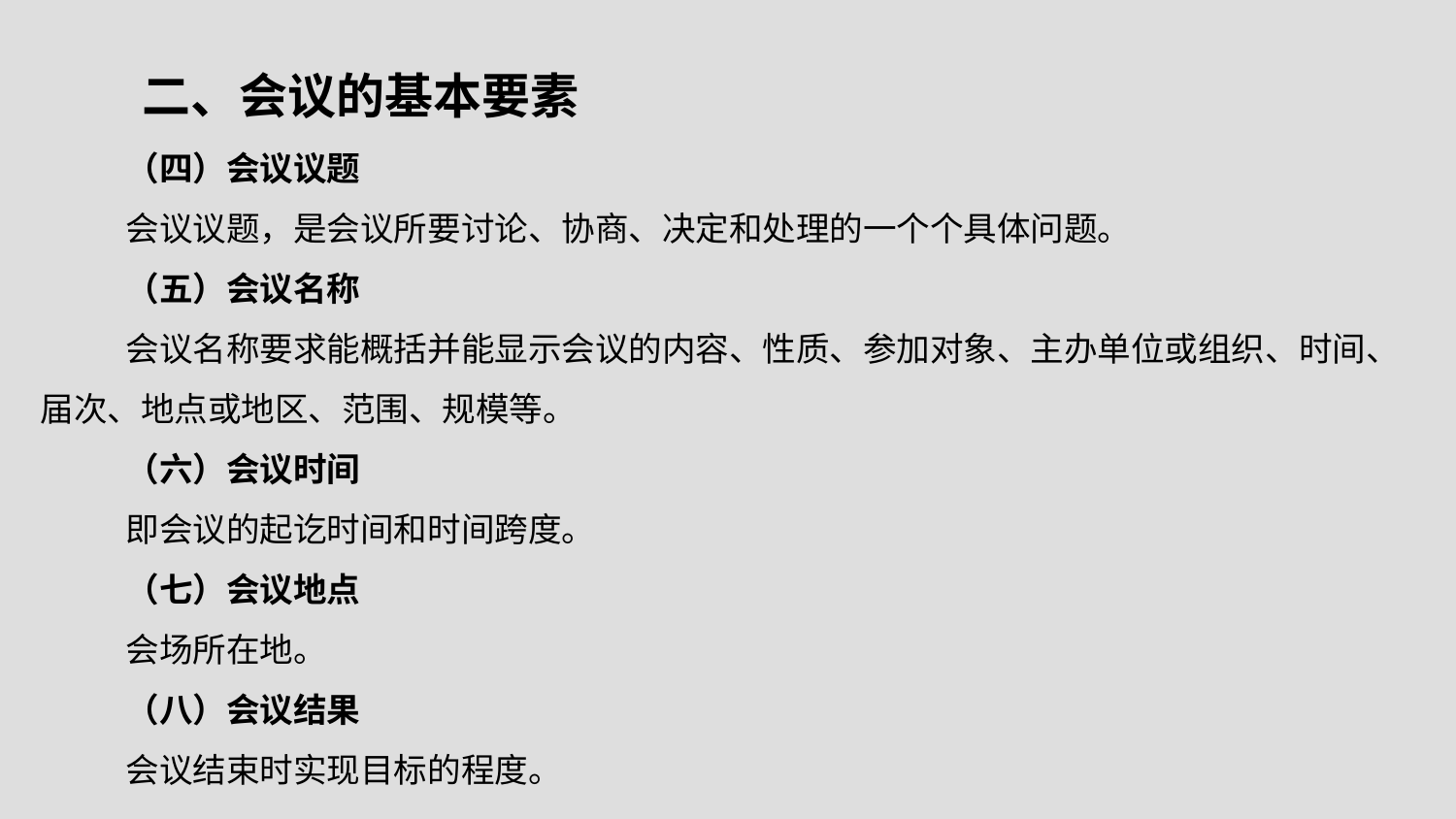

# 二、会议的基本要素
（四）会议议题
会议议题，是会议所要讨论、协商、决定和处理的一个个具体问题。
（五）会议名称
会议名称要求能概括并能显示会议的内容、性质、参加对象、主办单位或组织、时间、届次、地点或地区、范围、规模等。
（六）会议时间
即会议的起讫时间和时间跨度。
（七）会议地点
会场所在地。
（八）会议结果
会议结束时实现目标的程度。